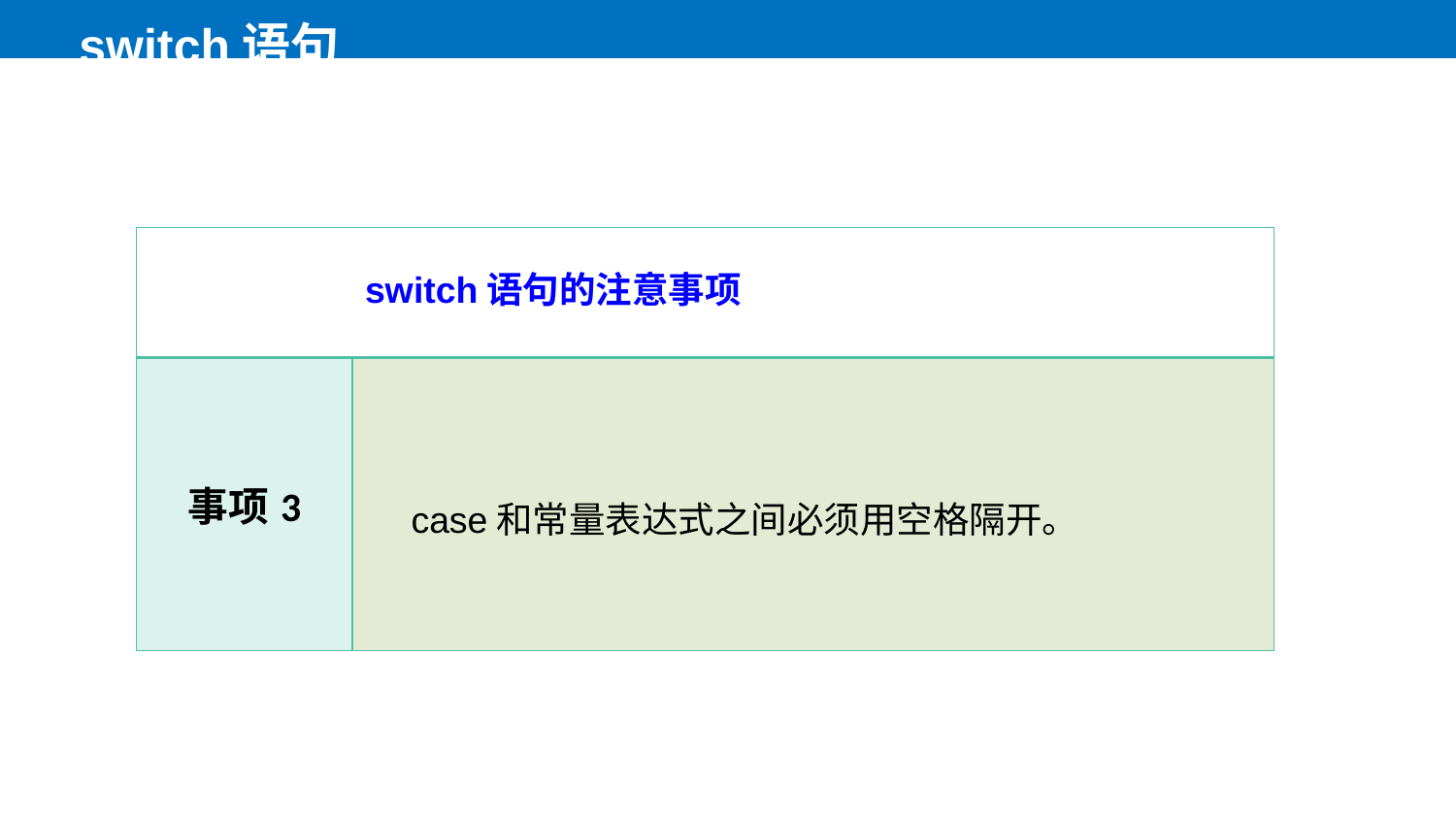

switch语句

| switch语句的注意事项 |  |
| --- | --- |
| 事项3 | case和常量表达式之间必须用空格隔开。 |